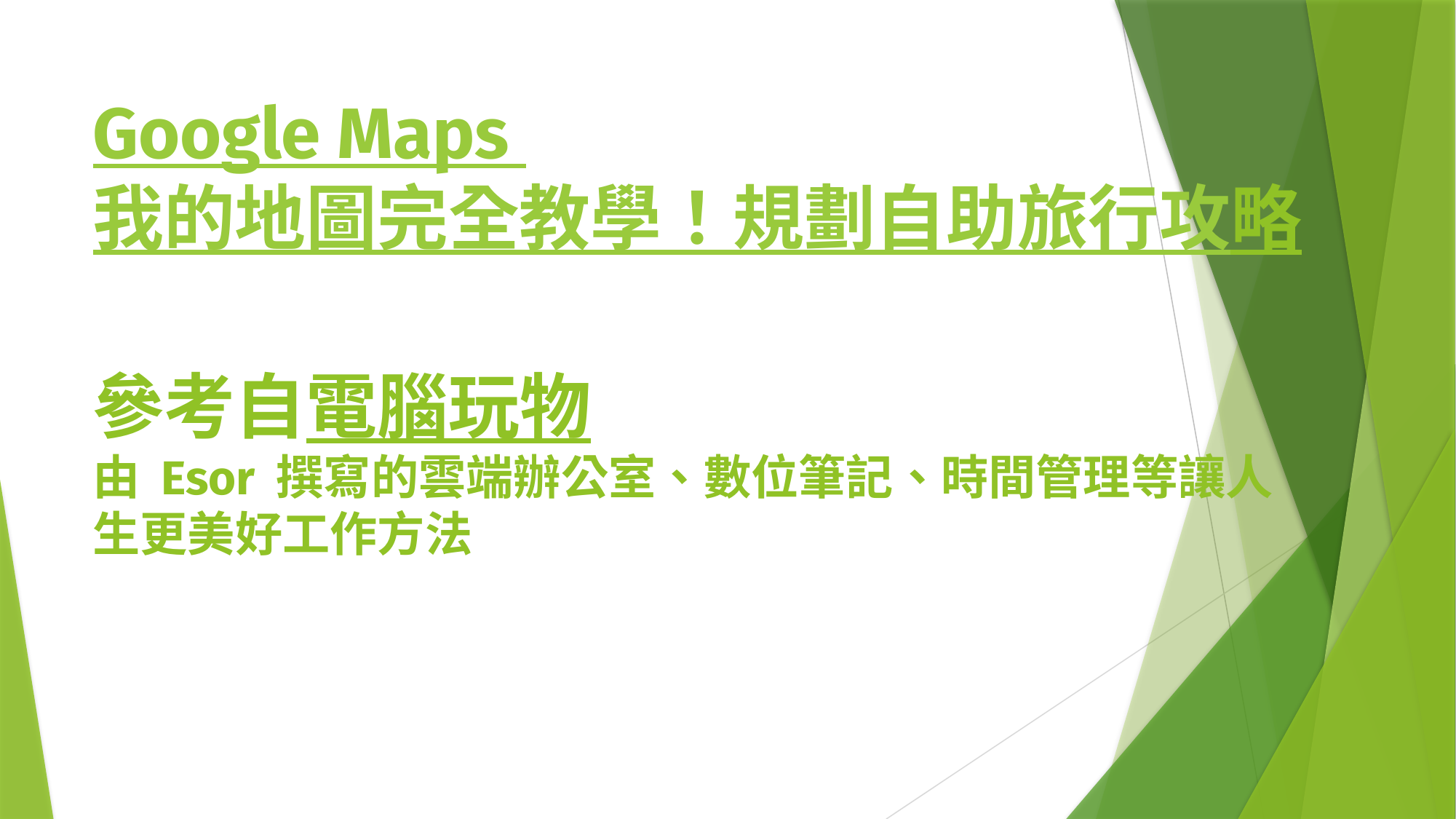

# Google Maps 我的地圖完全教學！規劃自助旅行攻略 參考自電腦玩物 由 Esor 撰寫的雲端辦公室、數位筆記、時間管理等讓人生更美好工作方法